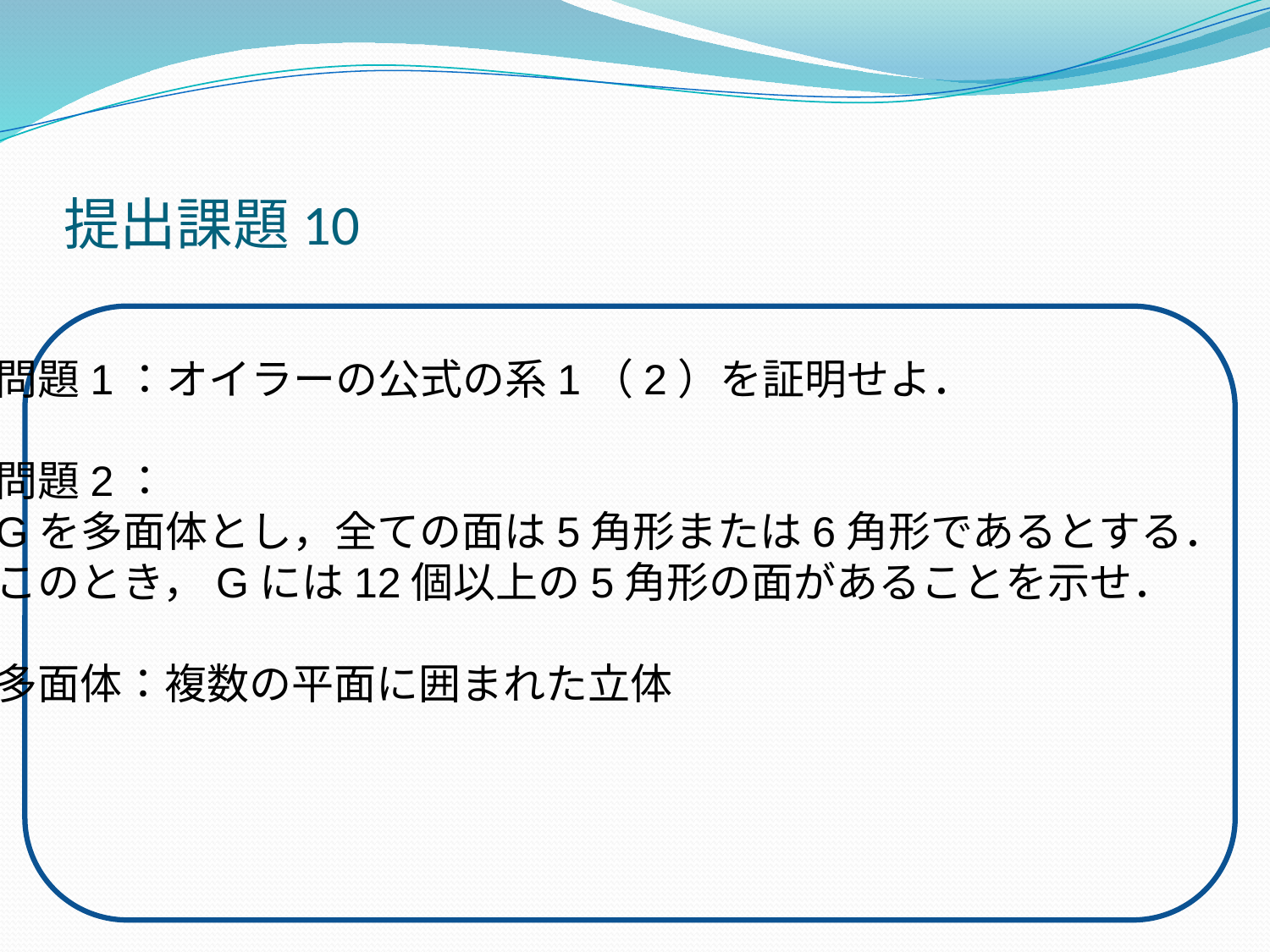

# 提出課題10

問題1：オイラーの公式の系1（2）を証明せよ．

問題2：
Gを多面体とし，全ての面は5角形または6角形であるとする．
このとき，Gには12個以上の5角形の面があることを示せ．

多面体：複数の平面に囲まれた立体